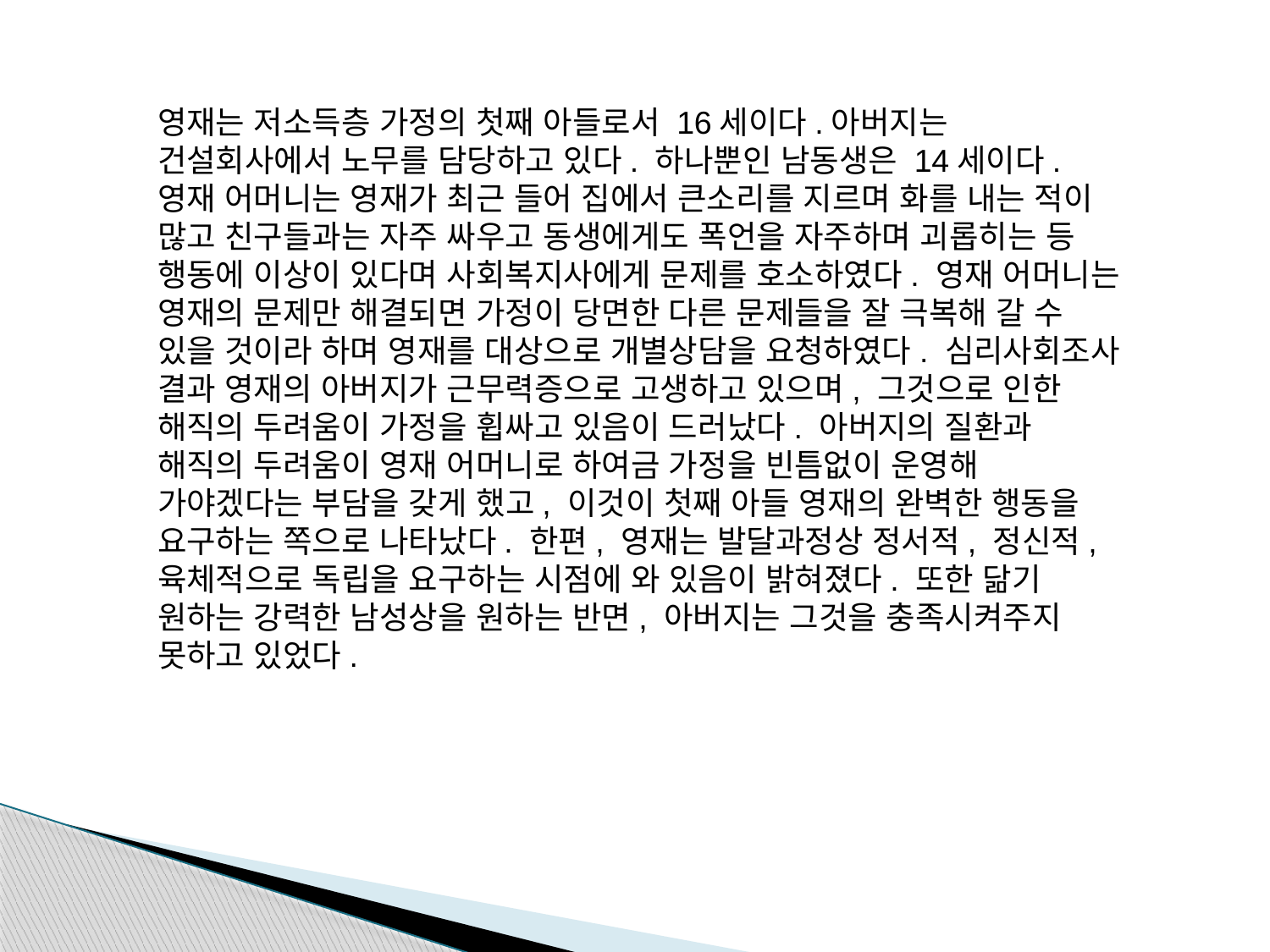

영재는 저소득층 가정의 첫째 아들로서 16세이다.아버지는 건설회사에서 노무를 담당하고 있다. 하나뿐인 남동생은 14세이다. 영재 어머니는 영재가 최근 들어 집에서 큰소리를 지르며 화를 내는 적이 많고 친구들과는 자주 싸우고 동생에게도 폭언을 자주하며 괴롭히는 등 행동에 이상이 있다며 사회복지사에게 문제를 호소하였다. 영재 어머니는 영재의 문제만 해결되면 가정이 당면한 다른 문제들을 잘 극복해 갈 수 있을 것이라 하며 영재를 대상으로 개별상담을 요청하였다. 심리사회조사 결과 영재의 아버지가 근무력증으로 고생하고 있으며, 그것으로 인한 해직의 두려움이 가정을 휩싸고 있음이 드러났다. 아버지의 질환과 해직의 두려움이 영재 어머니로 하여금 가정을 빈틈없이 운영해 가야겠다는 부담을 갖게 했고, 이것이 첫째 아들 영재의 완벽한 행동을 요구하는 쪽으로 나타났다. 한편, 영재는 발달과정상 정서적, 정신적, 육체적으로 독립을 요구하는 시점에 와 있음이 밝혀졌다. 또한 닮기 원하는 강력한 남성상을 원하는 반면, 아버지는 그것을 충족시켜주지 못하고 있었다.